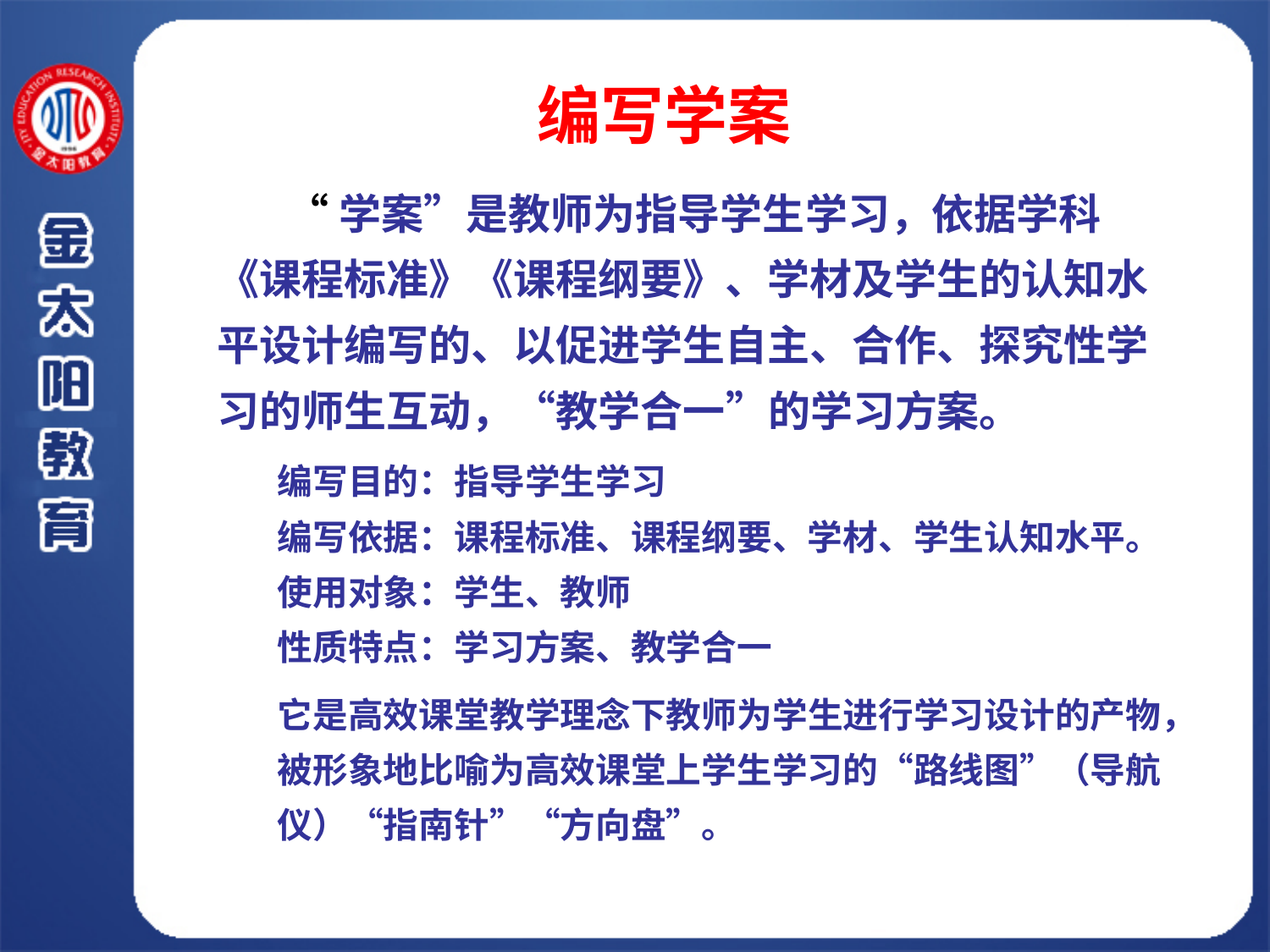

编写学案
         “学案”是教师为指导学生学习，依据学科《课程标准》《课程纲要》、学材及学生的认知水平设计编写的、以促进学生自主、合作、探究性学习的师生互动，“教学合一”的学习方案。

编写目的：指导学生学习
编写依据：课程标准、课程纲要、学材、学生认知水平。
使用对象：学生、教师
性质特点：学习方案、教学合一
它是高效课堂教学理念下教师为学生进行学习设计的产物，被形象地比喻为高效课堂上学生学习的“路线图”（导航仪）“指南针”“方向盘”。